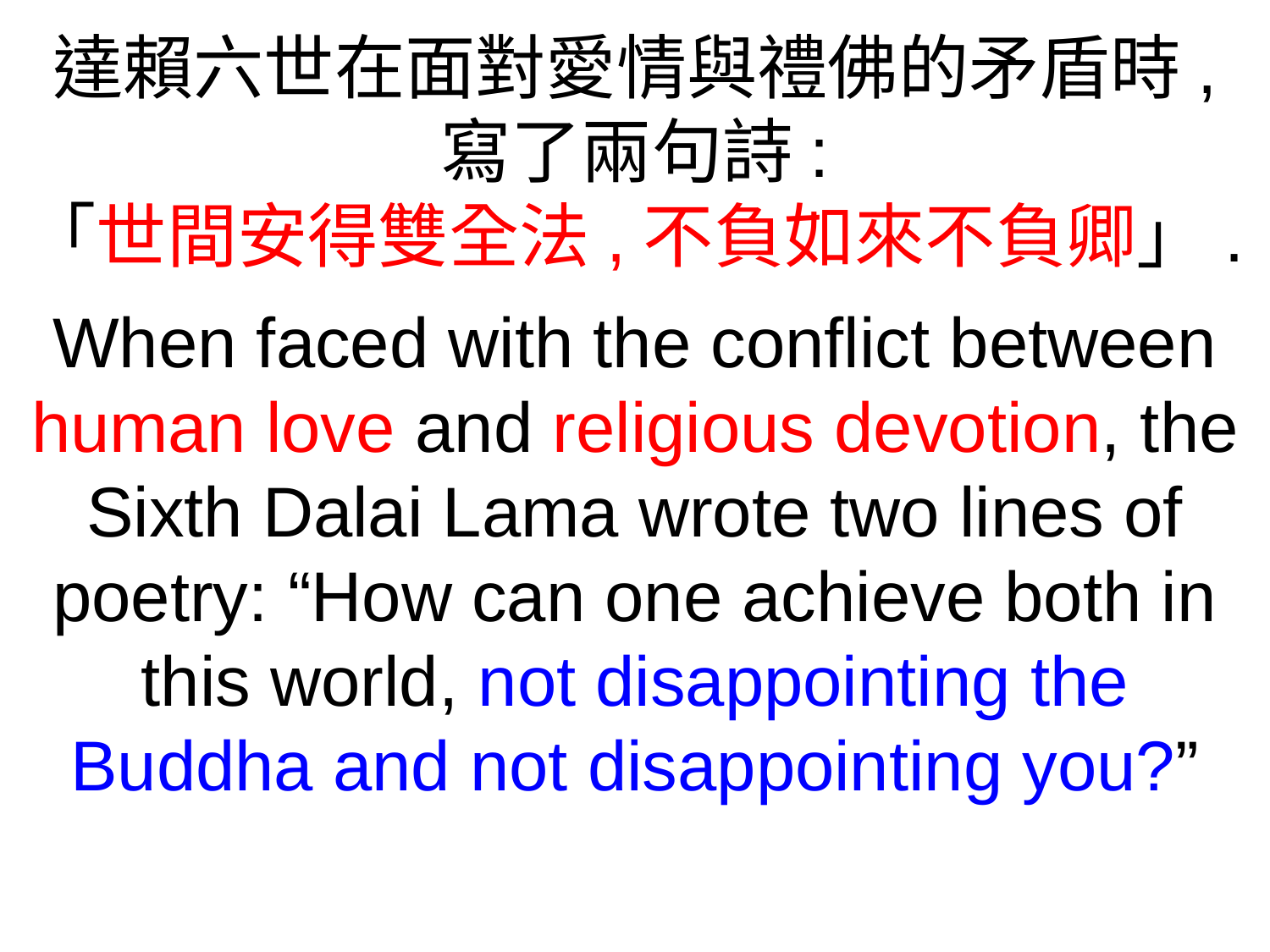

達賴六世在面對愛情與禮佛的矛盾時,
寫了兩句詩:
「世間安得雙全法,不負如來不負卿」.
When faced with the conflict between human love and religious devotion, the Sixth Dalai Lama wrote two lines of poetry: “How can one achieve both in this world, not disappointing the Buddha and not disappointing you?”